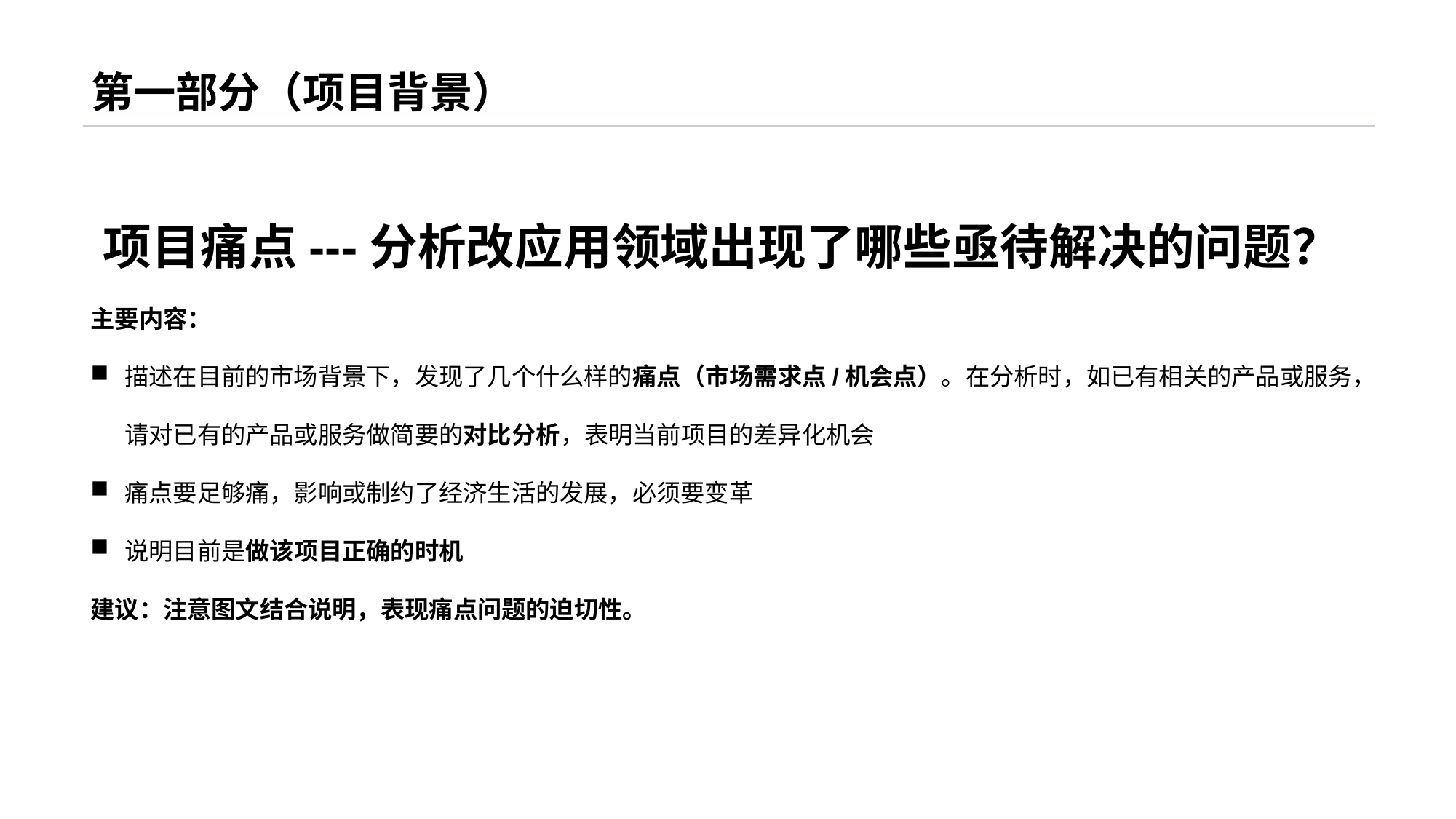

# 第一部分（项目背景）
项目痛点---分析改应用领域出现了哪些亟待解决的问题？
主要内容：
描述在目前的市场背景下，发现了几个什么样的痛点（市场需求点/机会点）。在分析时，如已有相关的产品或服务，请对已有的产品或服务做简要的对比分析，表明当前项目的差异化机会
痛点要足够痛，影响或制约了经济生活的发展，必须要变革
说明目前是做该项目正确的时机
建议：注意图文结合说明，表现痛点问题的迫切性。
5